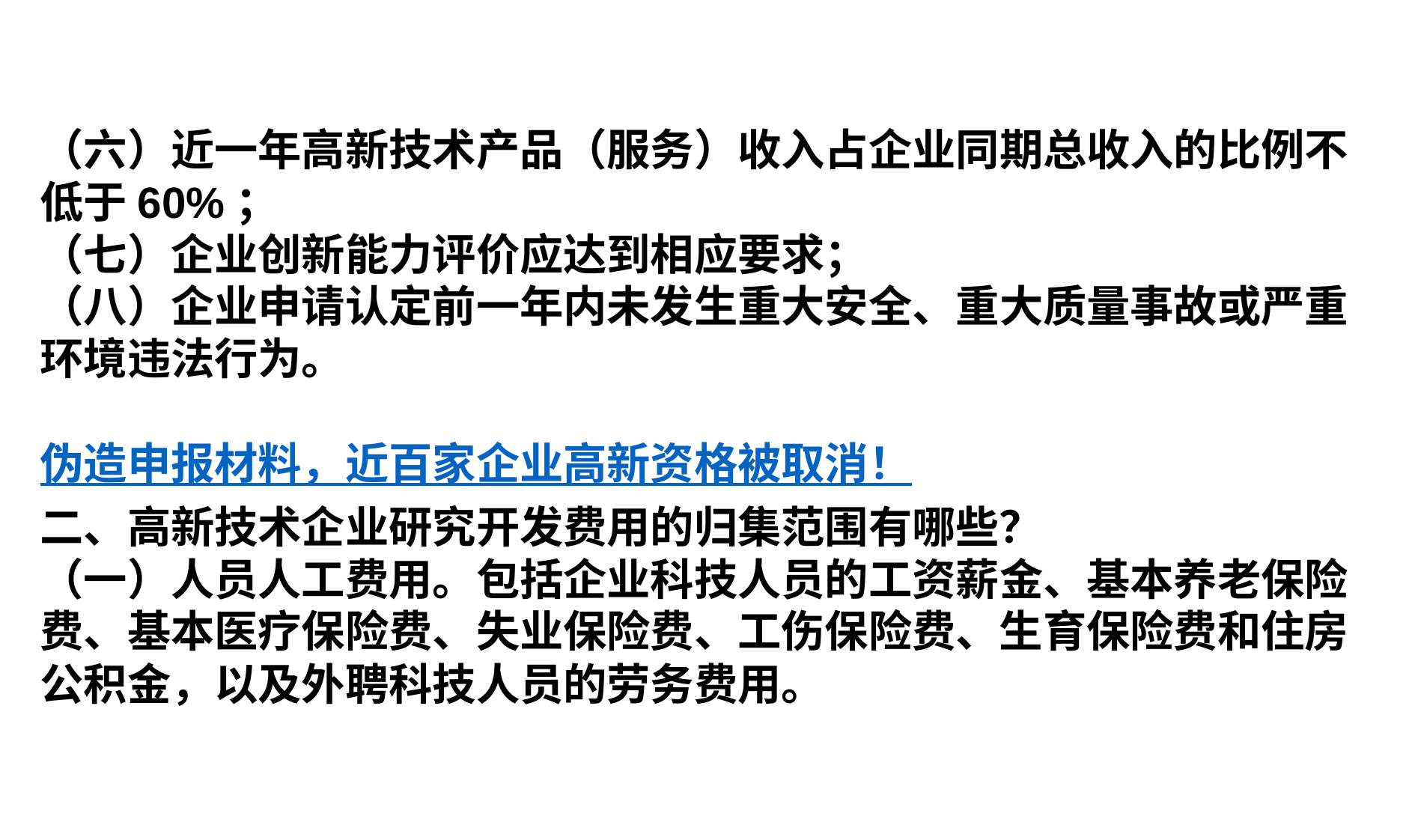

（六）近一年高新技术产品（服务）收入占企业同期总收入的比例不低于60%；
（七）企业创新能力评价应达到相应要求；
（八）企业申请认定前一年内未发生重大安全、重大质量事故或严重环境违法行为。

伪造申报材料，近百家企业高新资格被取消！
二、高新技术企业研究开发费用的归集范围有哪些？
（一）人员人工费用。包括企业科技人员的工资薪金、基本养老保险费、基本医疗保险费、失业保险费、工伤保险费、生育保险费和住房公积金，以及外聘科技人员的劳务费用。